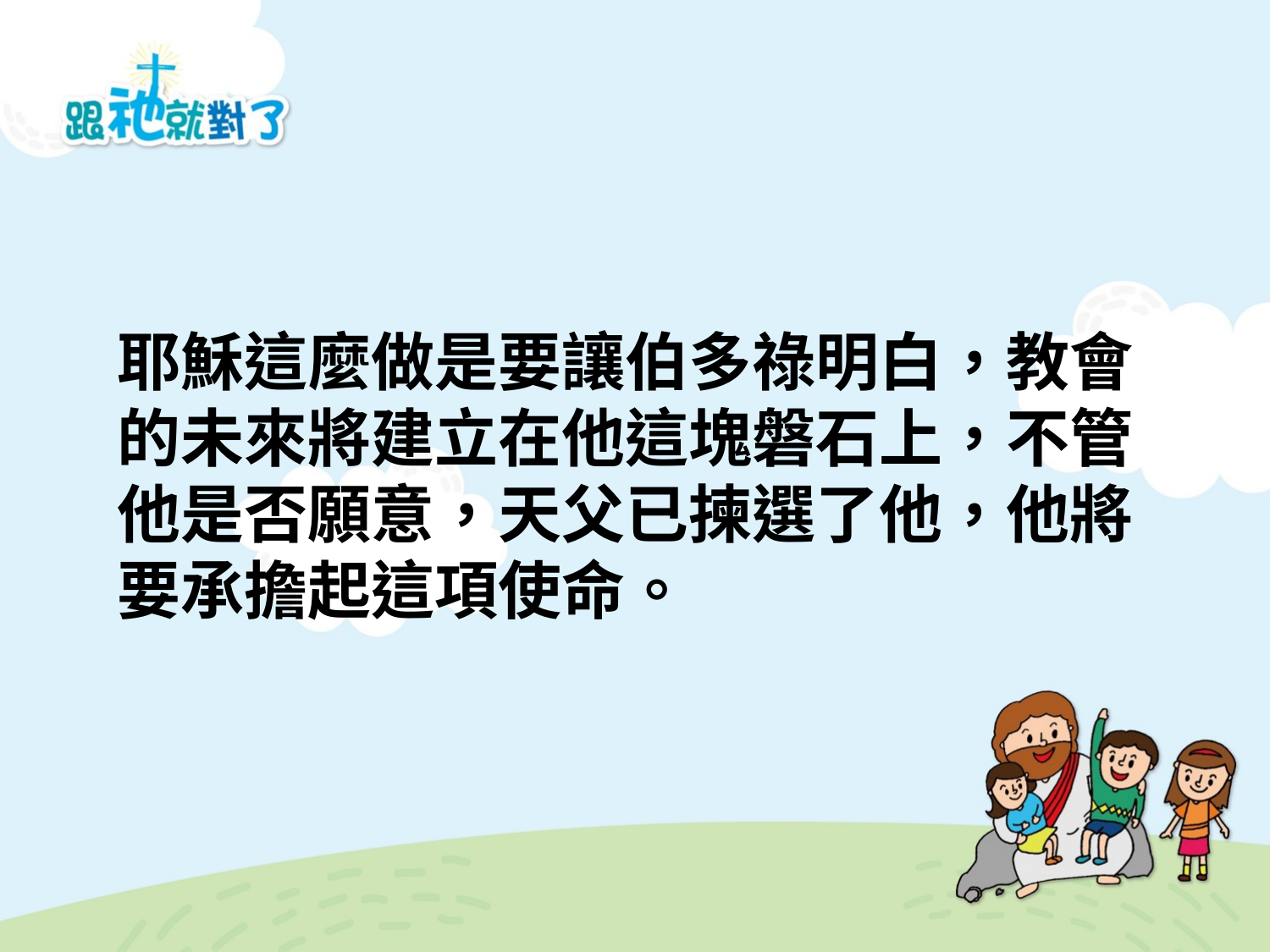

耶穌這麼做是要讓伯多祿明白，教會的未來將建立在他這塊磐石上，不管他是否願意，天父已揀選了他，他將要承擔起這項使命。